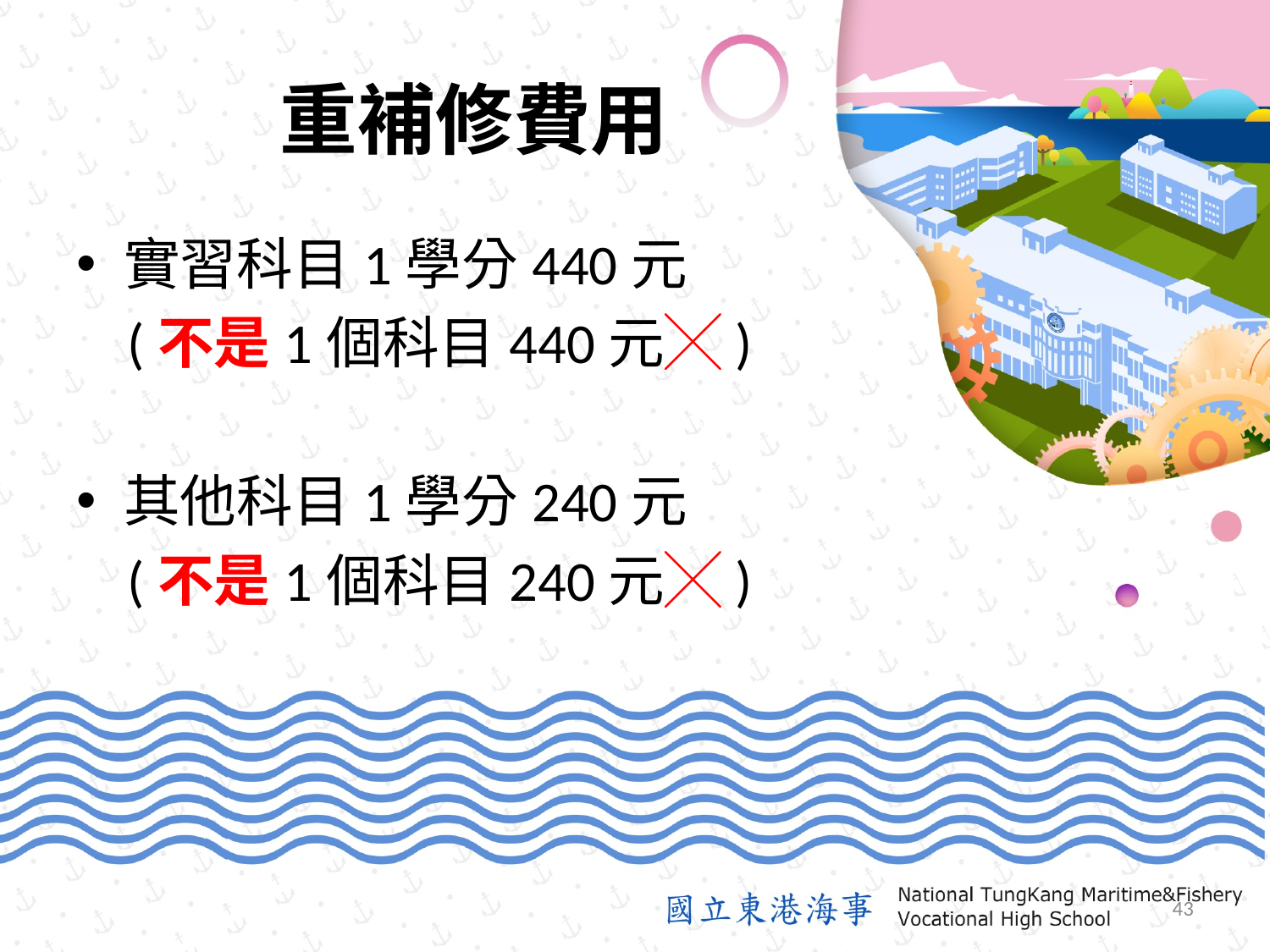

# 重補修費用
實習科目1學分440元
    (不是1個科目440元╳)

其他科目1學分240元
    (不是1個科目240元╳)

43